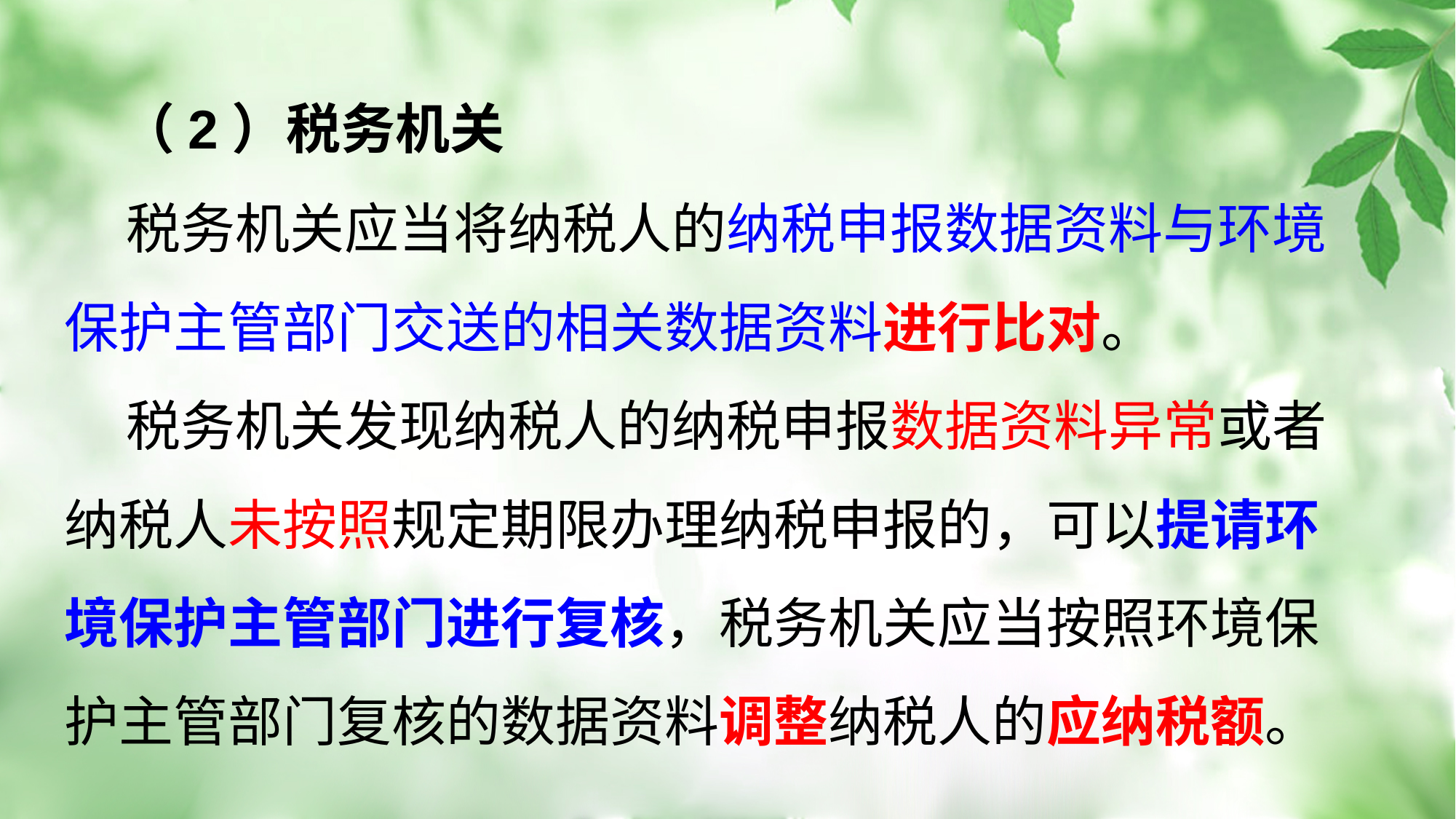

（2）税务机关
    税务机关应当将纳税人的纳税申报数据资料与环境保护主管部门交送的相关数据资料进行比对。
    税务机关发现纳税人的纳税申报数据资料异常或者纳税人未按照规定期限办理纳税申报的，可以提请环境保护主管部门进行复核，税务机关应当按照环境保护主管部门复核的数据资料调整纳税人的应纳税额。